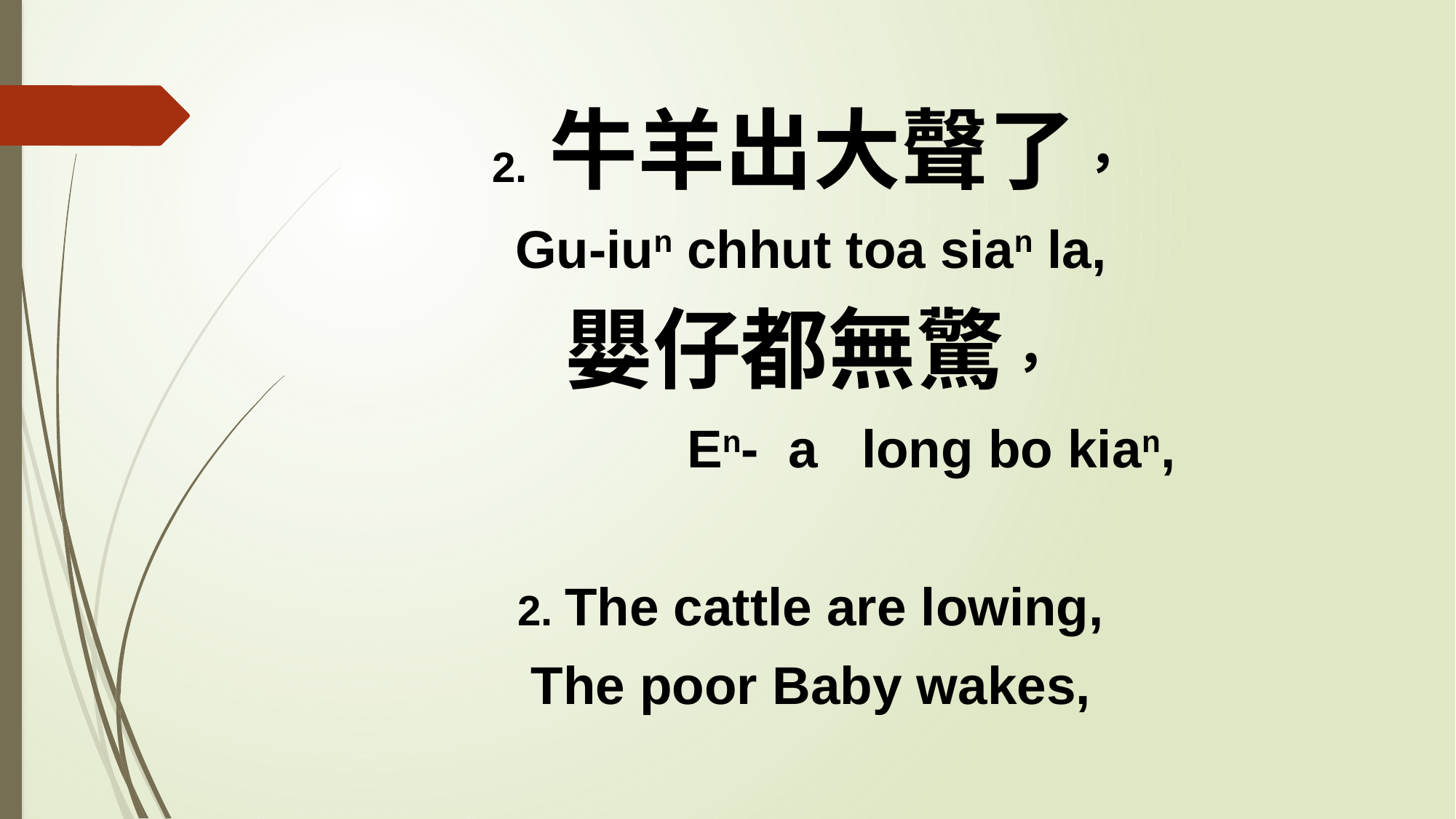

2. 牛羊出大聲了，
Gu-iun chhut toa sian la,
嬰仔都無驚，
                             En-  a   long bo kian,

2. The cattle are lowing,
The poor Baby wakes,